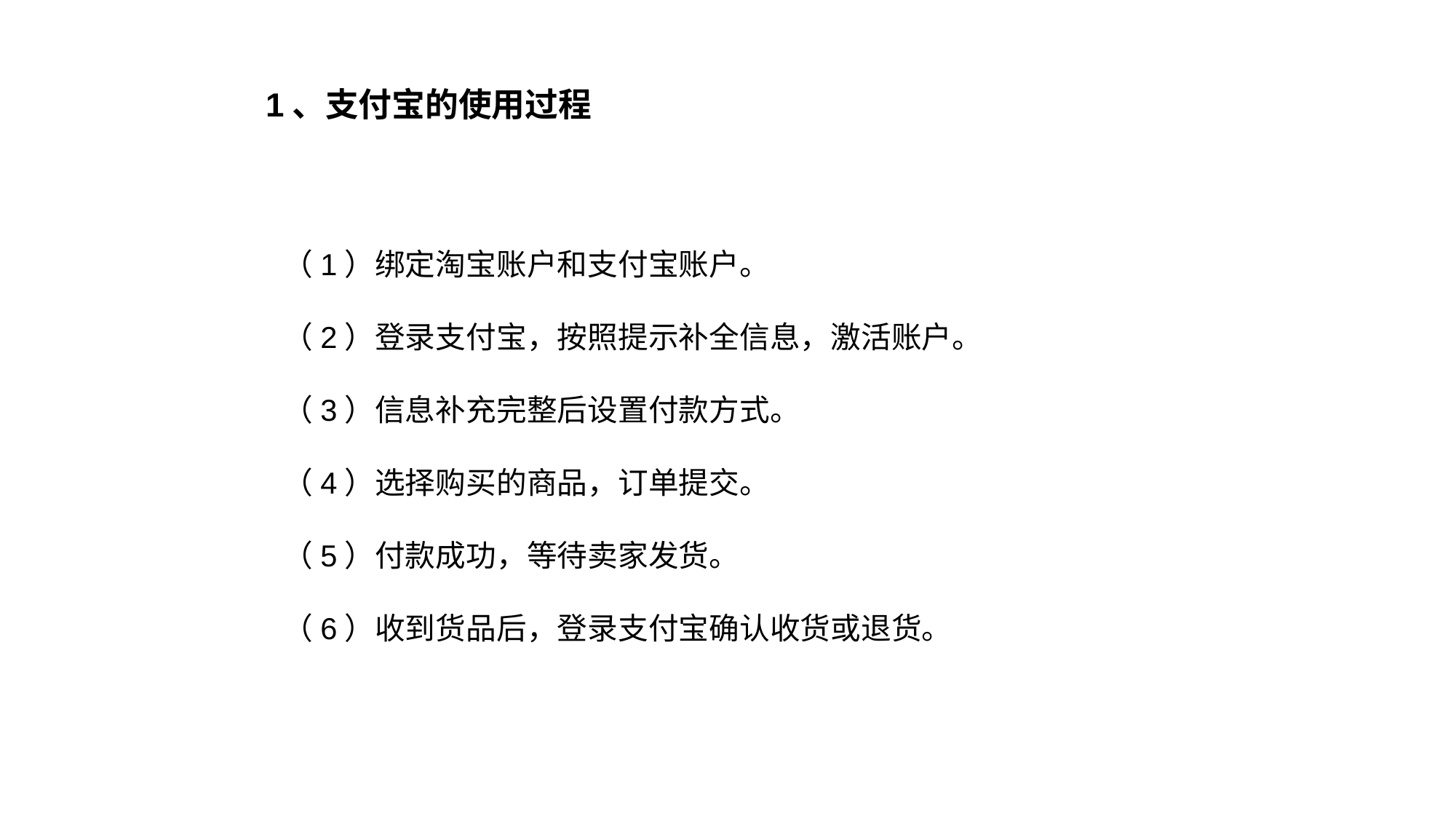

1、支付宝的使用过程
（1）绑定淘宝账户和支付宝账户。

（2）登录支付宝，按照提示补全信息，激活账户。

（3）信息补充完整后设置付款方式。

（4）选择购买的商品，订单提交。

（5）付款成功，等待卖家发货。

（6）收到货品后，登录支付宝确认收货或退货。